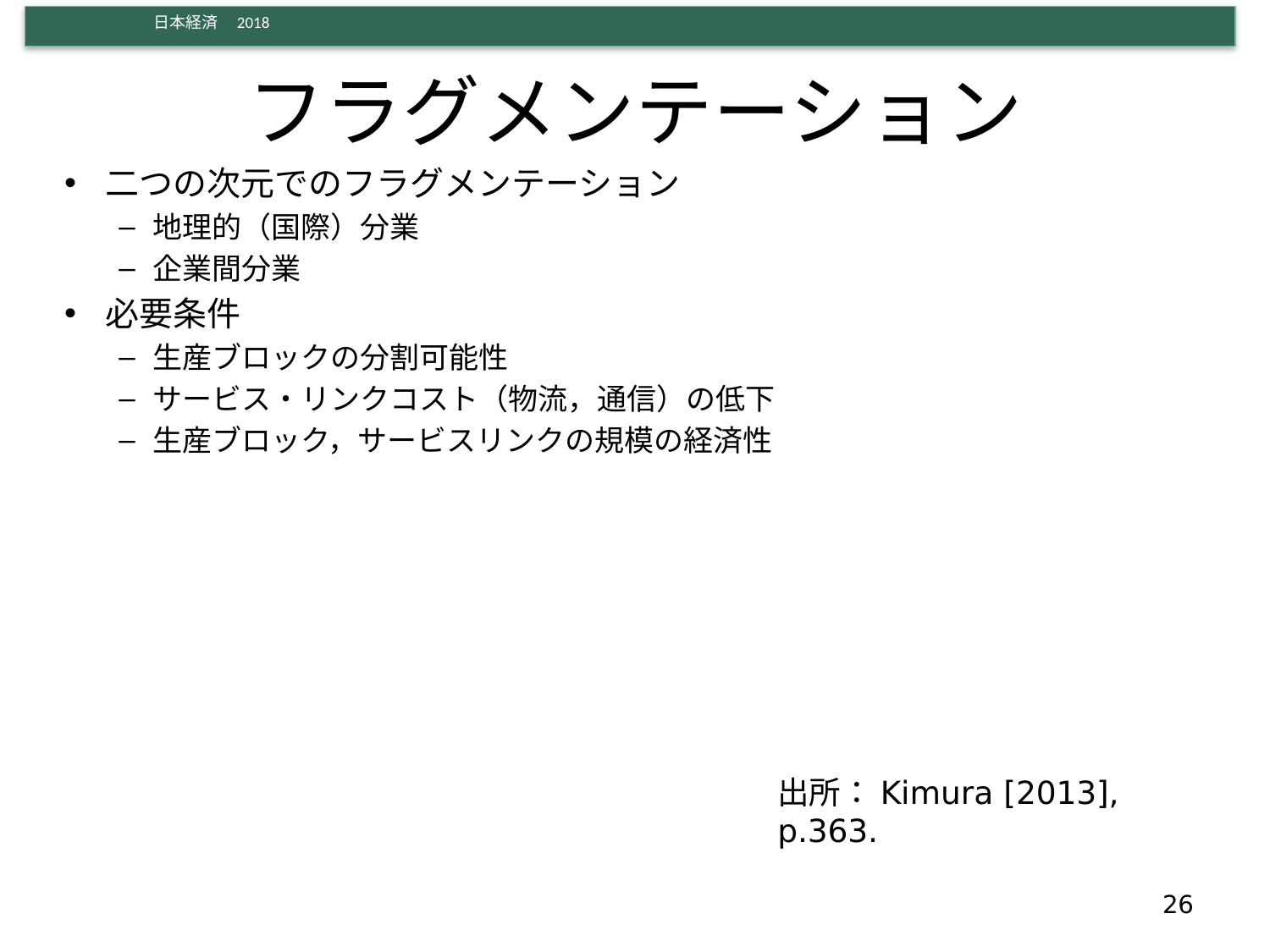

# フラグメンテーション
二つの次元でのフラグメンテーション
地理的（国際）分業
企業間分業
必要条件
生産ブロックの分割可能性
サービス・リンクコスト（物流，通信）の低下
生産ブロック，サービスリンクの規模の経済性

出所：Kimura [2013], p.363.
26